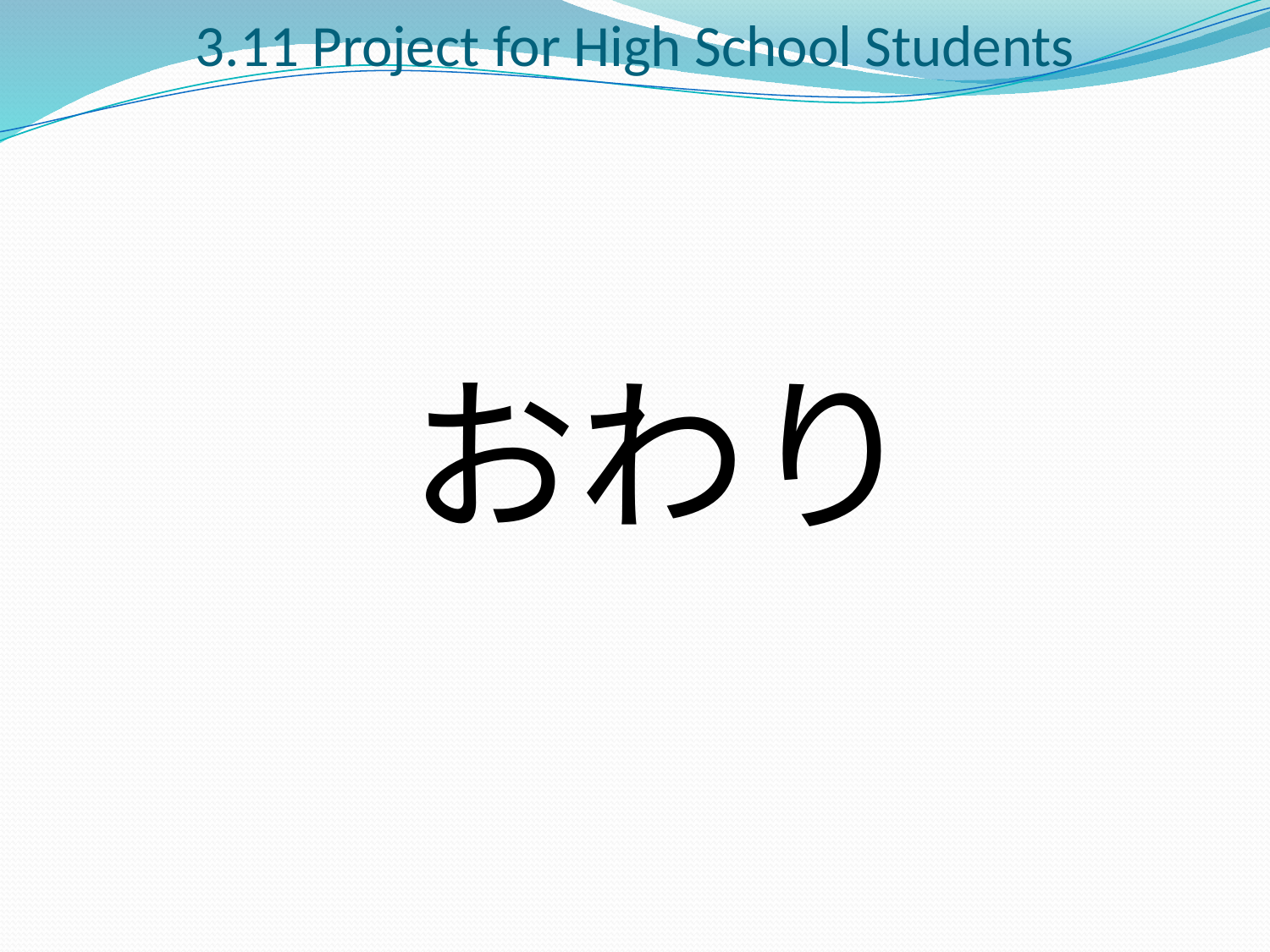

# 3.11 Project for High School Students

おわり